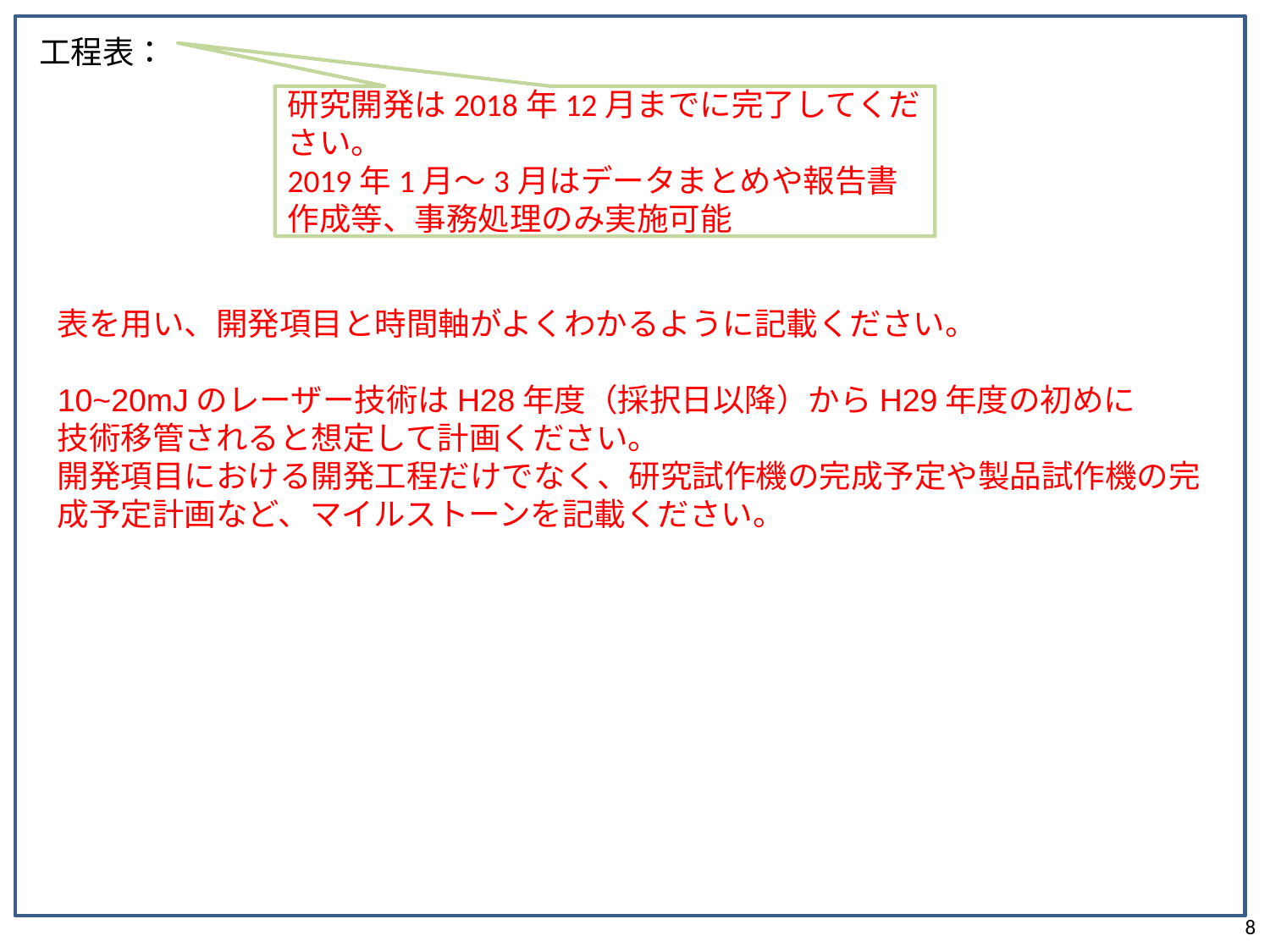

工程表：
研究開発は2018年12月までに完了してください。
2019年1月～3月はデータまとめや報告書作成等、事務処理のみ実施可能
表を用い、開発項目と時間軸がよくわかるように記載ください。

10~20mJのレーザー技術はH28年度（採択日以降）からH29年度の初めに
技術移管されると想定して計画ください。
開発項目における開発工程だけでなく、研究試作機の完成予定や製品試作機の完成予定計画など、マイルストーンを記載ください。
8